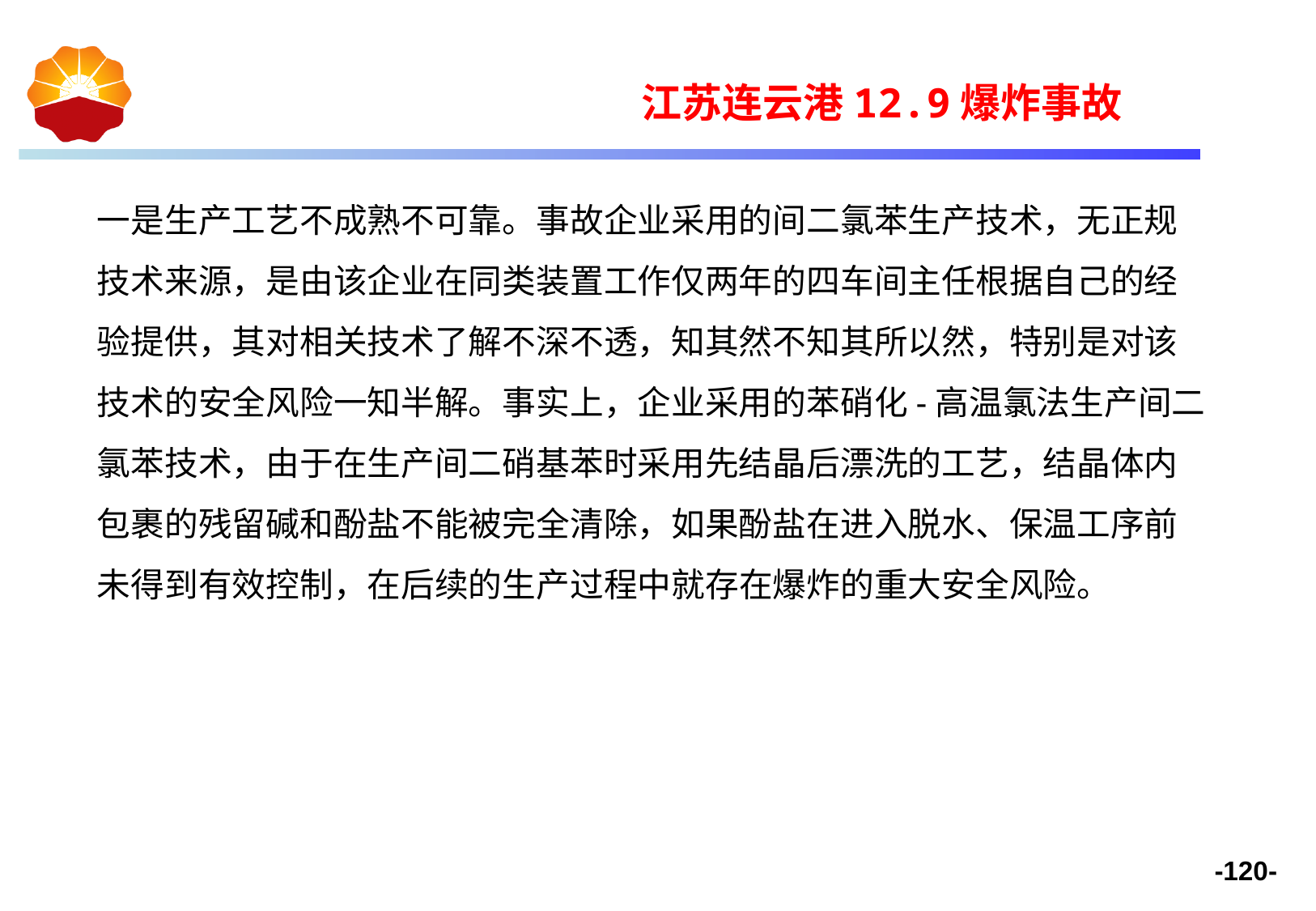

江苏连云港12.9爆炸事故

一是生产工艺不成熟不可靠。事故企业采用的间二氯苯生产技术，无正规技术来源，是由该企业在同类装置工作仅两年的四车间主任根据自己的经验提供，其对相关技术了解不深不透，知其然不知其所以然，特别是对该技术的安全风险一知半解。事实上，企业采用的苯硝化-高温氯法生产间二氯苯技术，由于在生产间二硝基苯时采用先结晶后漂洗的工艺，结晶体内包裹的残留碱和酚盐不能被完全清除，如果酚盐在进入脱水、保温工序前未得到有效控制，在后续的生产过程中就存在爆炸的重大安全风险。